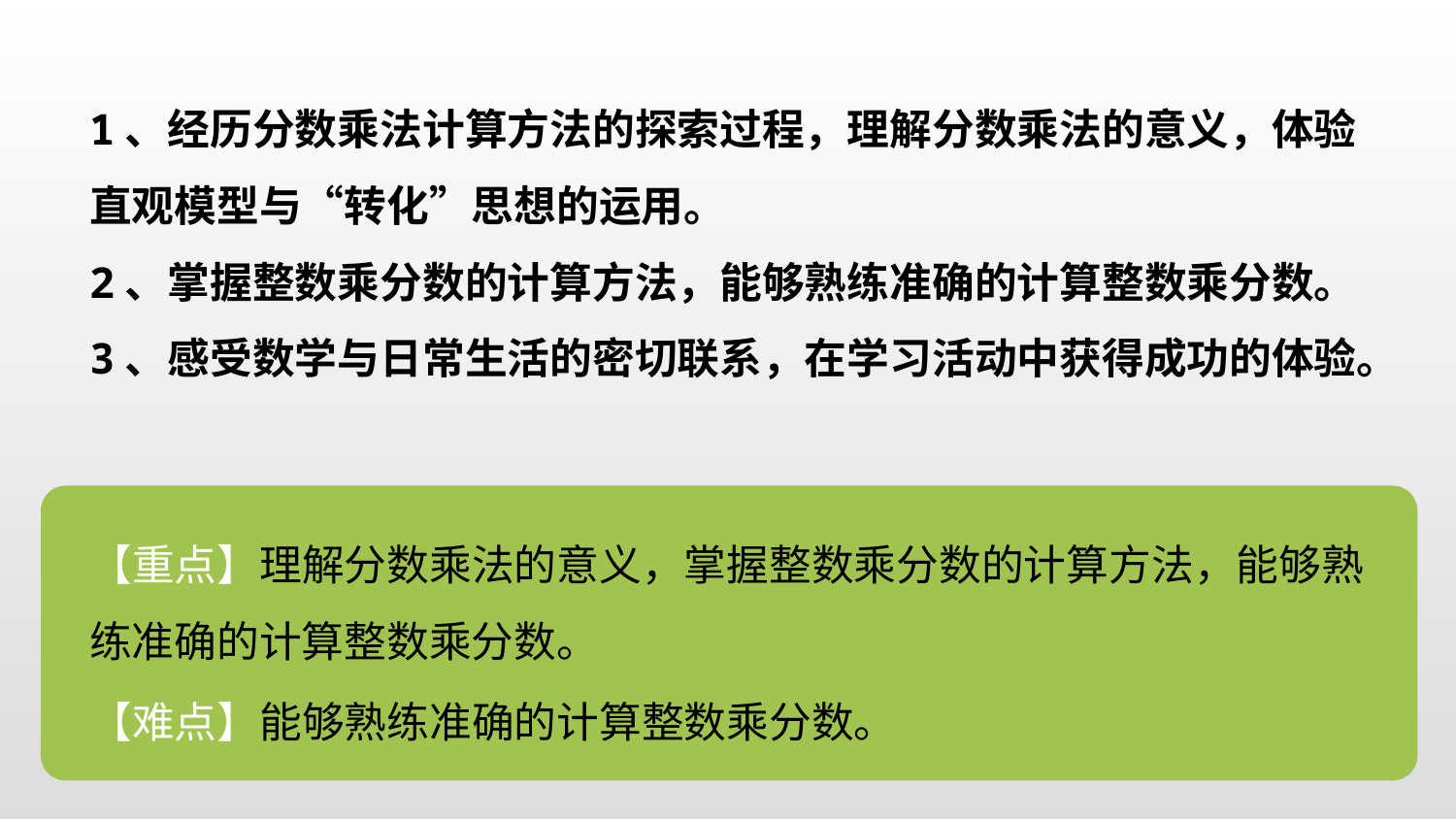

1、经历分数乘法计算方法的探索过程，理解分数乘法的意义，体验直观模型与“转化”思想的运用。
2、掌握整数乘分数的计算方法，能够熟练准确的计算整数乘分数。
3、感受数学与日常生活的密切联系，在学习活动中获得成功的体验。

【重点】理解分数乘法的意义，掌握整数乘分数的计算方法，能够熟练准确的计算整数乘分数。
【难点】能够熟练准确的计算整数乘分数。